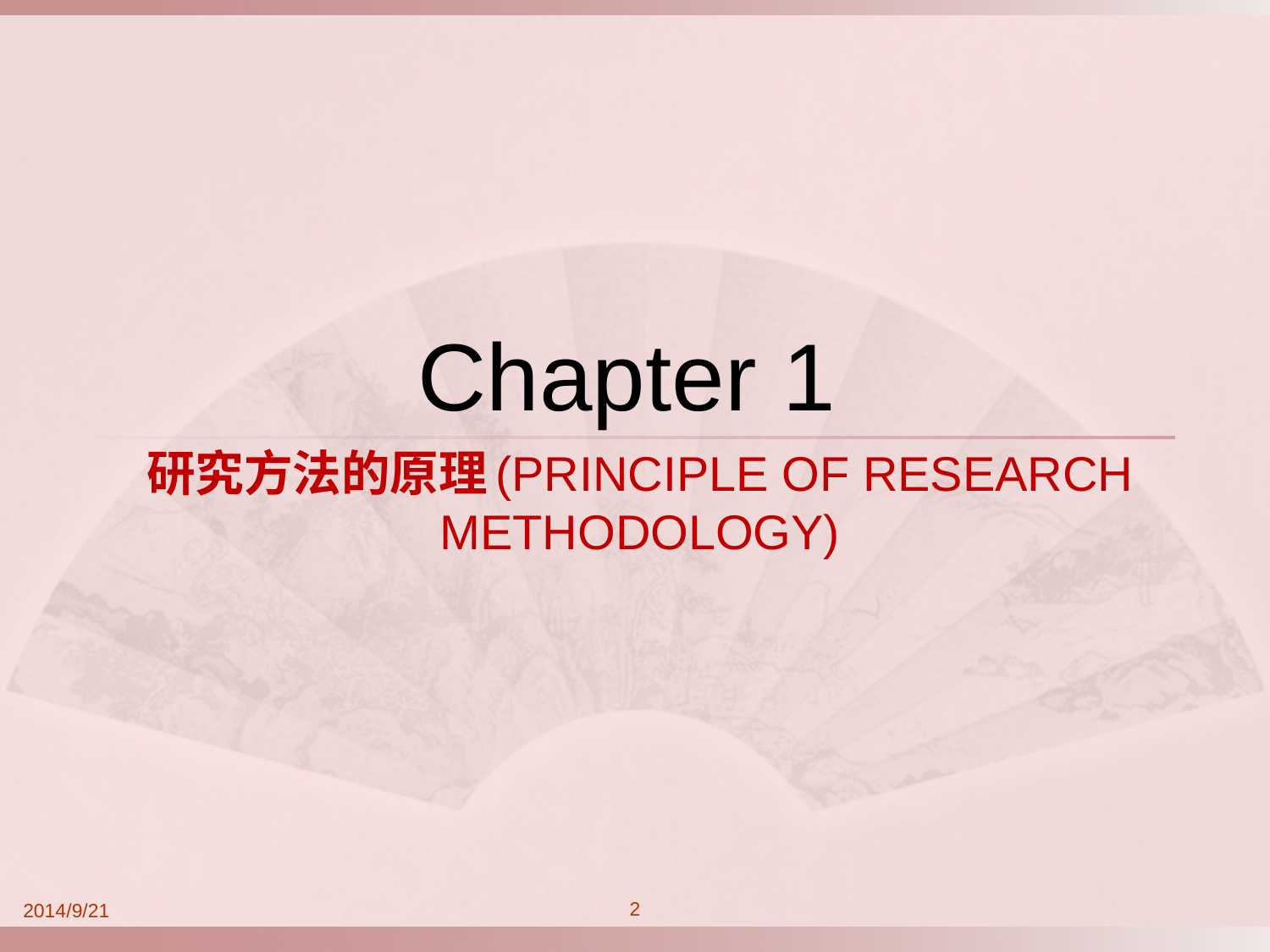

Chapter 1
# 研究方法的原理(Principle of Research Methodology)
2014/9/21
2